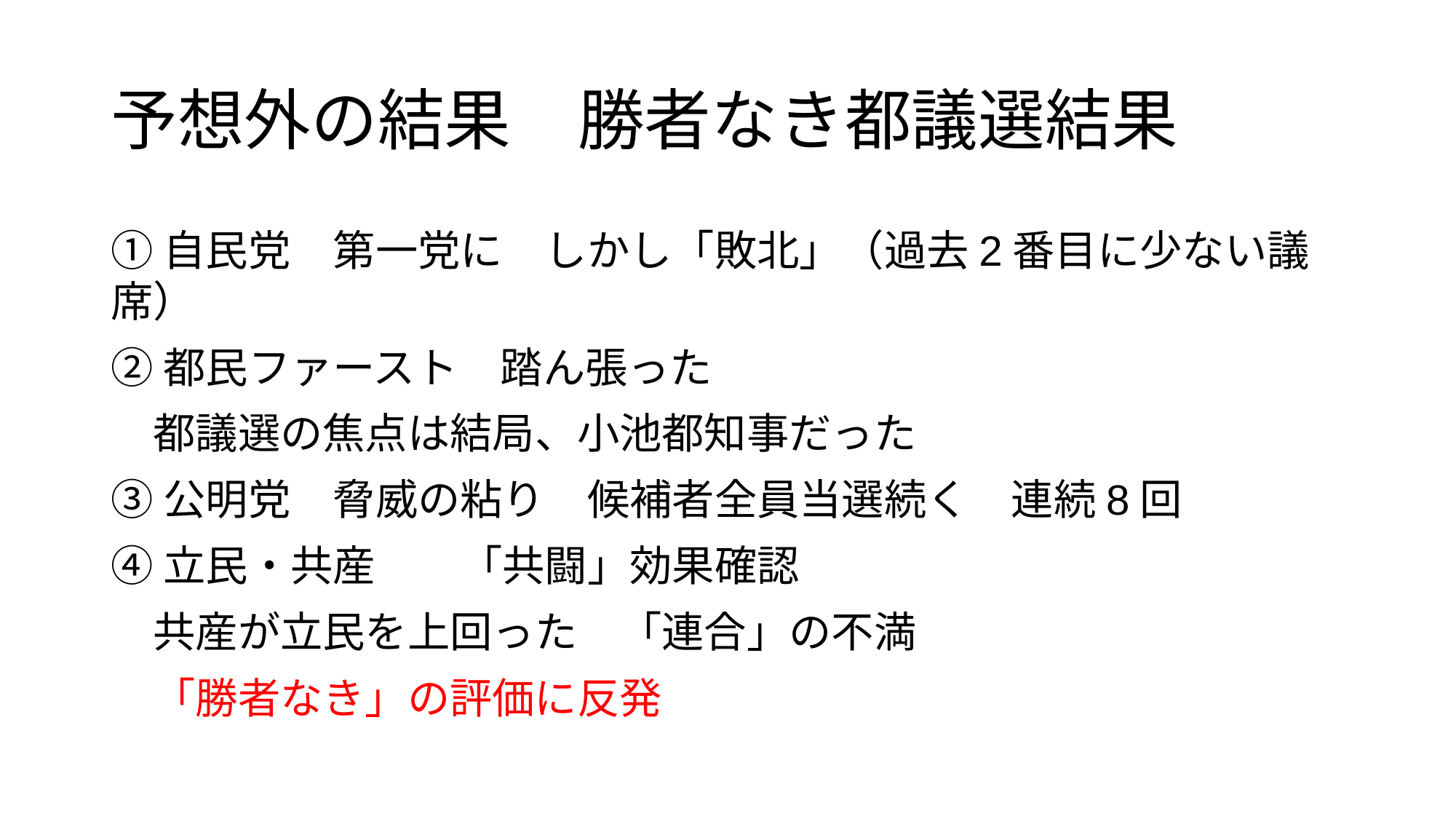

# 予想外の結果　勝者なき都議選結果
①自民党　第一党に　しかし「敗北」（過去2番目に少ない議席）
②都民ファースト　踏ん張った
　都議選の焦点は結局、小池都知事だった
③公明党　脅威の粘り　候補者全員当選続く　連続8回
④立民・共産　　「共闘」効果確認
　共産が立民を上回った　「連合」の不満
　「勝者なき」の評価に反発